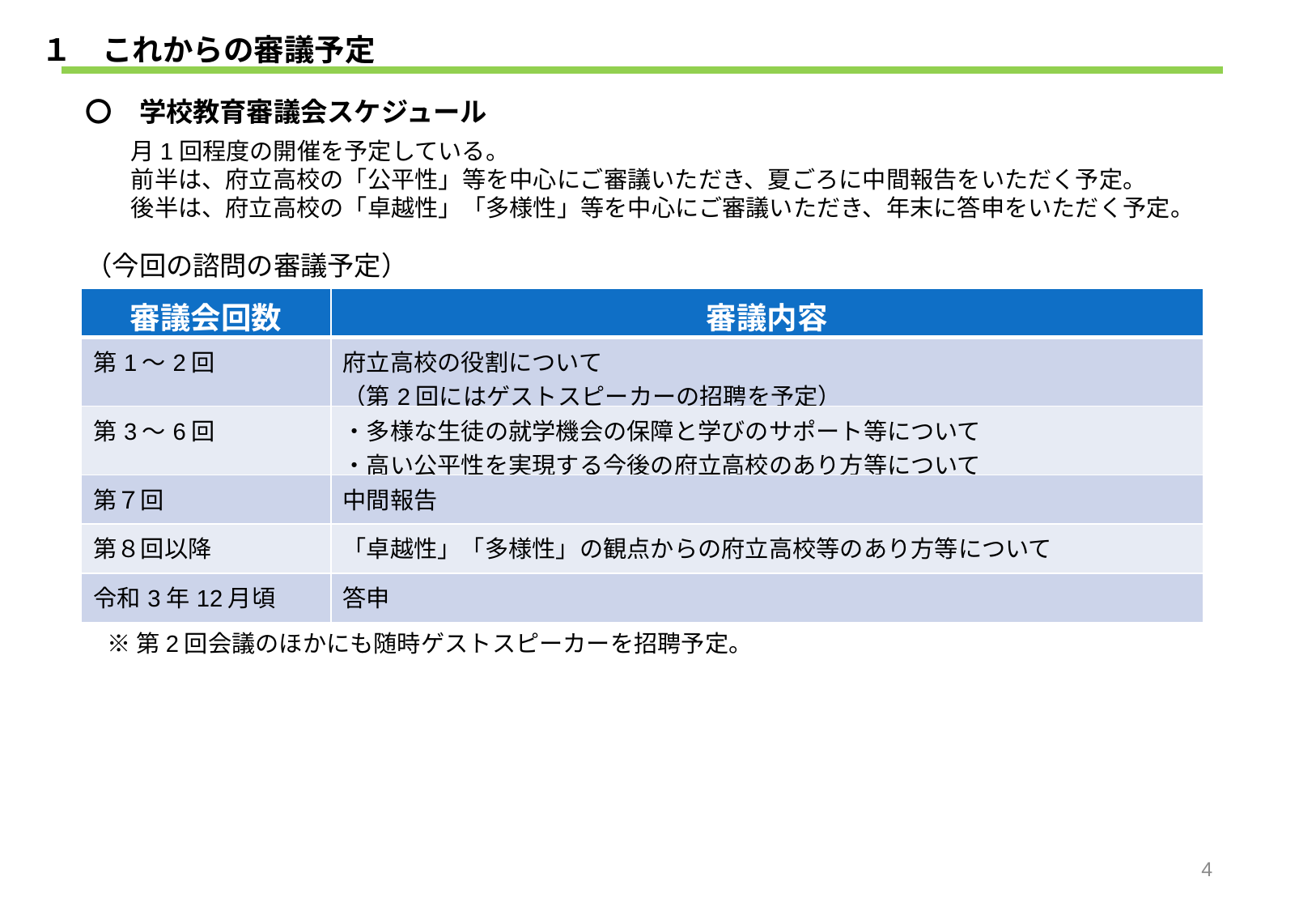

１　これからの審議予定
〇　学校教育審議会スケジュール
　月1回程度の開催を予定している。
　前半は、府立高校の「公平性」等を中心にご審議いただき、夏ごろに中間報告をいただく予定。
　後半は、府立高校の「卓越性」「多様性」等を中心にご審議いただき、年末に答申をいただく予定。
（今回の諮問の審議予定）
| 審議会回数 | 審議内容 |
| --- | --- |
| 第1～2回 | 府立高校の役割について （第2回にはゲストスピーカーの招聘を予定） |
| 第3～6回 | ・多様な生徒の就学機会の保障と学びのサポート等について ・高い公平性を実現する今後の府立高校のあり方等について |
| 第７回 | 中間報告 |
| 第８回以降 | 「卓越性」「多様性」の観点からの府立高校等のあり方等について |
| 令和3年12月頃 | 答申 |
※第2回会議のほかにも随時ゲストスピーカーを招聘予定。
4